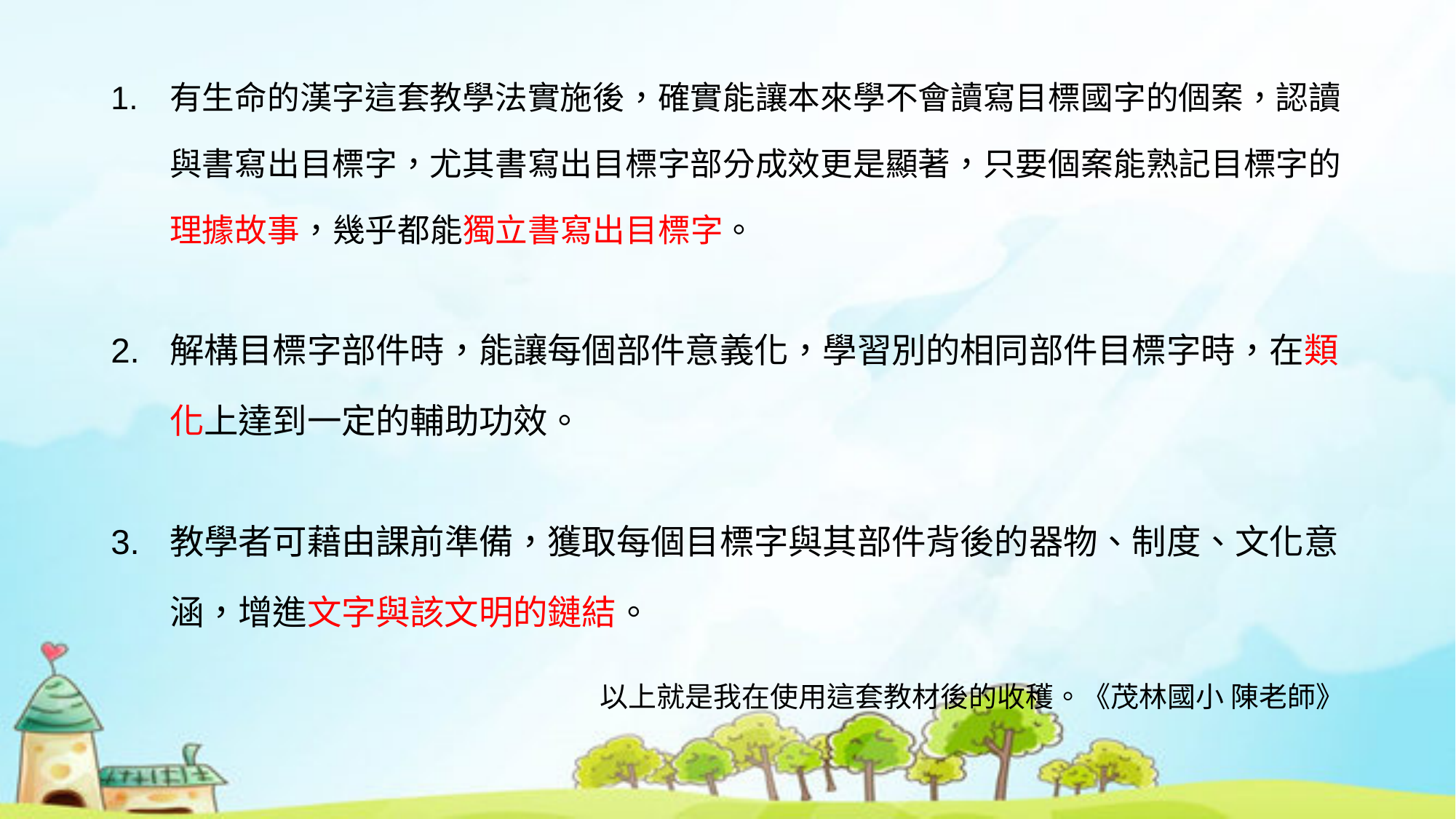

有生命的漢字這套教學法實施後，確實能讓本來學不會讀寫目標國字的個案，認讀與書寫出目標字，尤其書寫出目標字部分成效更是顯著，只要個案能熟記目標字的理據故事，幾乎都能獨立書寫出目標字。

解構目標字部件時，能讓每個部件意義化，學習別的相同部件目標字時，在類化上達到一定的輔助功效。

教學者可藉由課前準備，獲取每個目標字與其部件背後的器物、制度、文化意涵，增進文字與該文明的鏈結。

以上就是我在使用這套教材後的收穫。《茂林國小 陳老師》